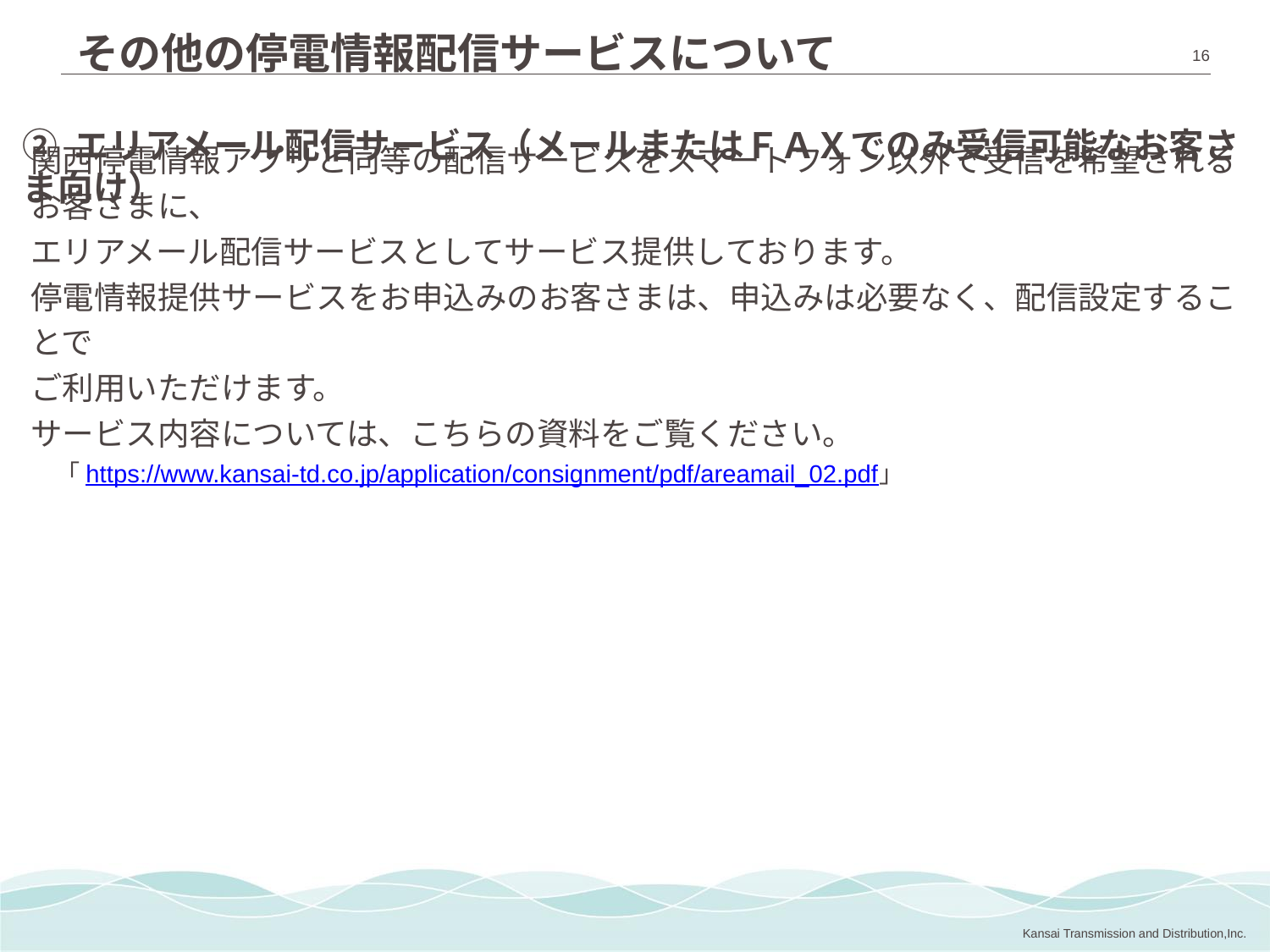

その他の停電情報配信サービスについて
② エリアメール配信サービス（メールまたはＦＡＸでのみ受信可能なお客さま向け）
関西停電情報アプリと同等の配信サービスをスマートフォン以外で受信を希望されるお客さまに、
エリアメール配信サービスとしてサービス提供しております。
停電情報提供サービスをお申込みのお客さまは、申込みは必要なく、配信設定することで
ご利用いただけます。
サービス内容については、こちらの資料をご覧ください。
　「https://www.kansai-td.co.jp/application/consignment/pdf/areamail_02.pdf」